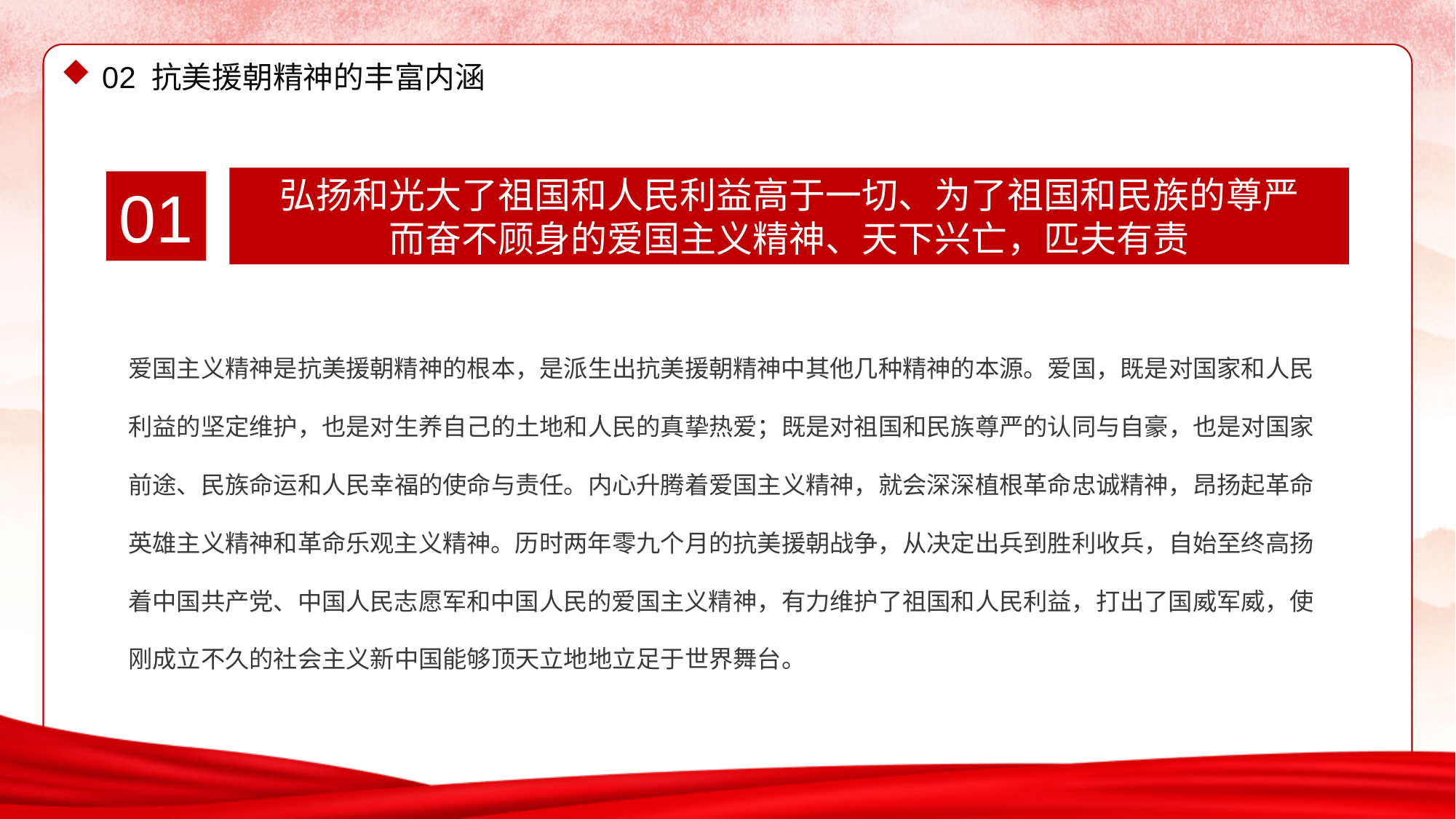

弘扬和光大了祖国和人民利益高于一切、为了祖国和民族的尊严
而奋不顾身的爱国主义精神、天下兴亡，匹夫有责
01
爱国主义精神是抗美援朝精神的根本，是派生出抗美援朝精神中其他几种精神的本源。爱国，既是对国家和人民利益的坚定维护，也是对生养自己的土地和人民的真挚热爱；既是对祖国和民族尊严的认同与自豪，也是对国家前途、民族命运和人民幸福的使命与责任。内心升腾着爱国主义精神，就会深深植根革命忠诚精神，昂扬起革命英雄主义精神和革命乐观主义精神。历时两年零九个月的抗美援朝战争，从决定出兵到胜利收兵，自始至终高扬着中国共产党、中国人民志愿军和中国人民的爱国主义精神，有力维护了祖国和人民利益，打出了国威军威，使刚成立不久的社会主义新中国能够顶天立地地立足于世界舞台。